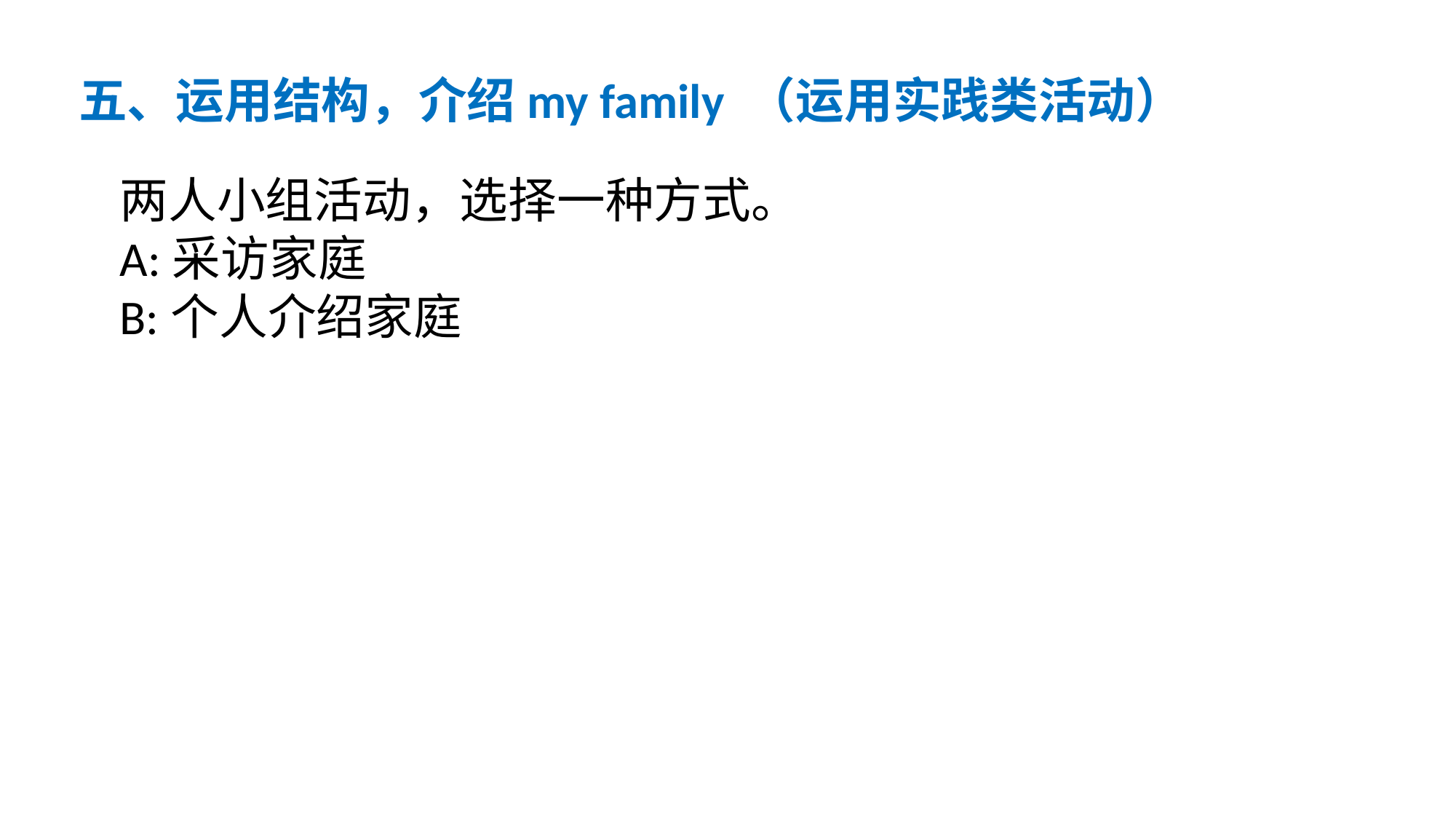

五、运用结构，介绍my family （运用实践类活动）
两人小组活动，选择一种方式。
A:采访家庭
B:个人介绍家庭